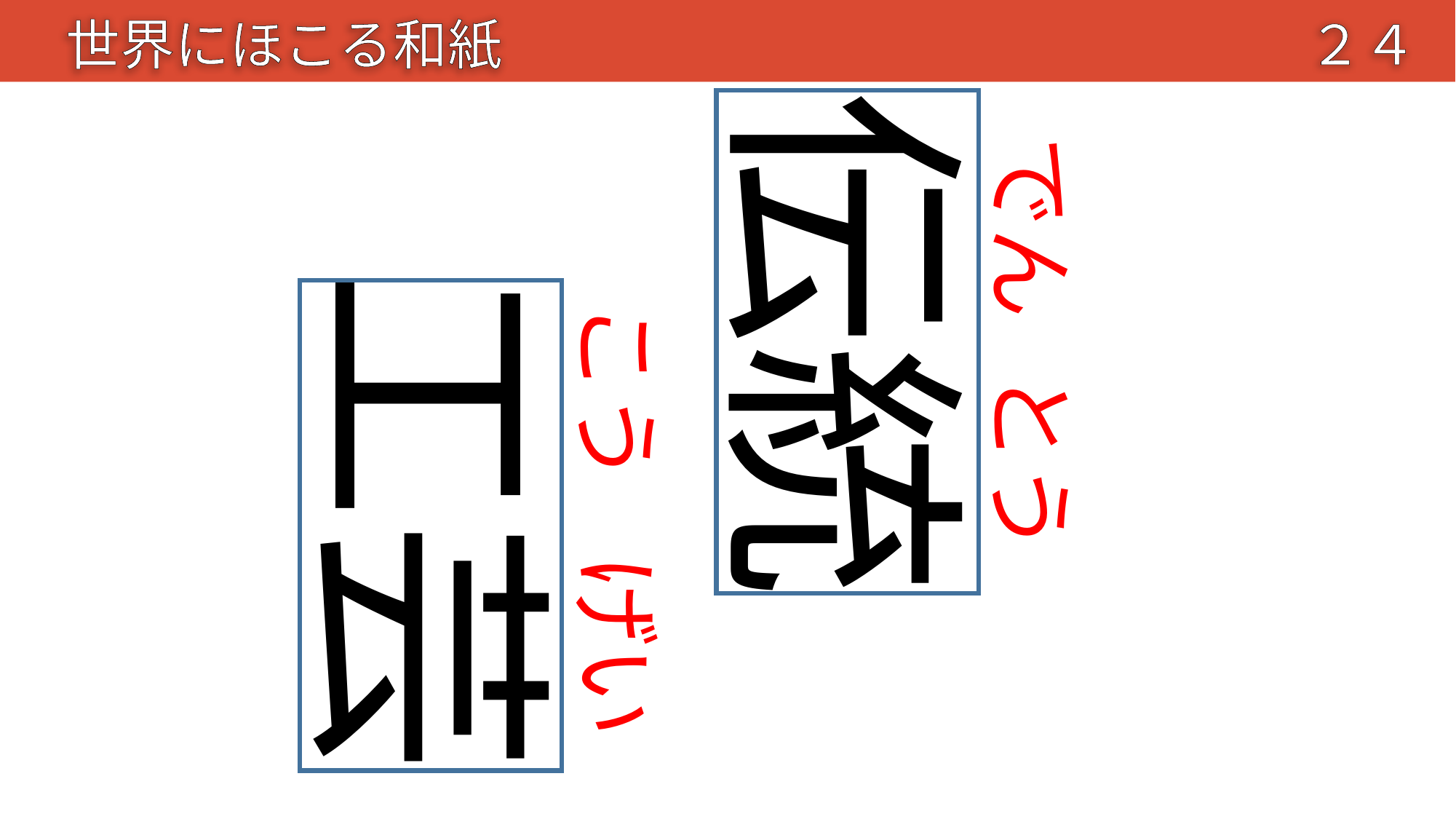

世界にほこる和紙
２４
伝統

でん
工芸

こう
とう
げい